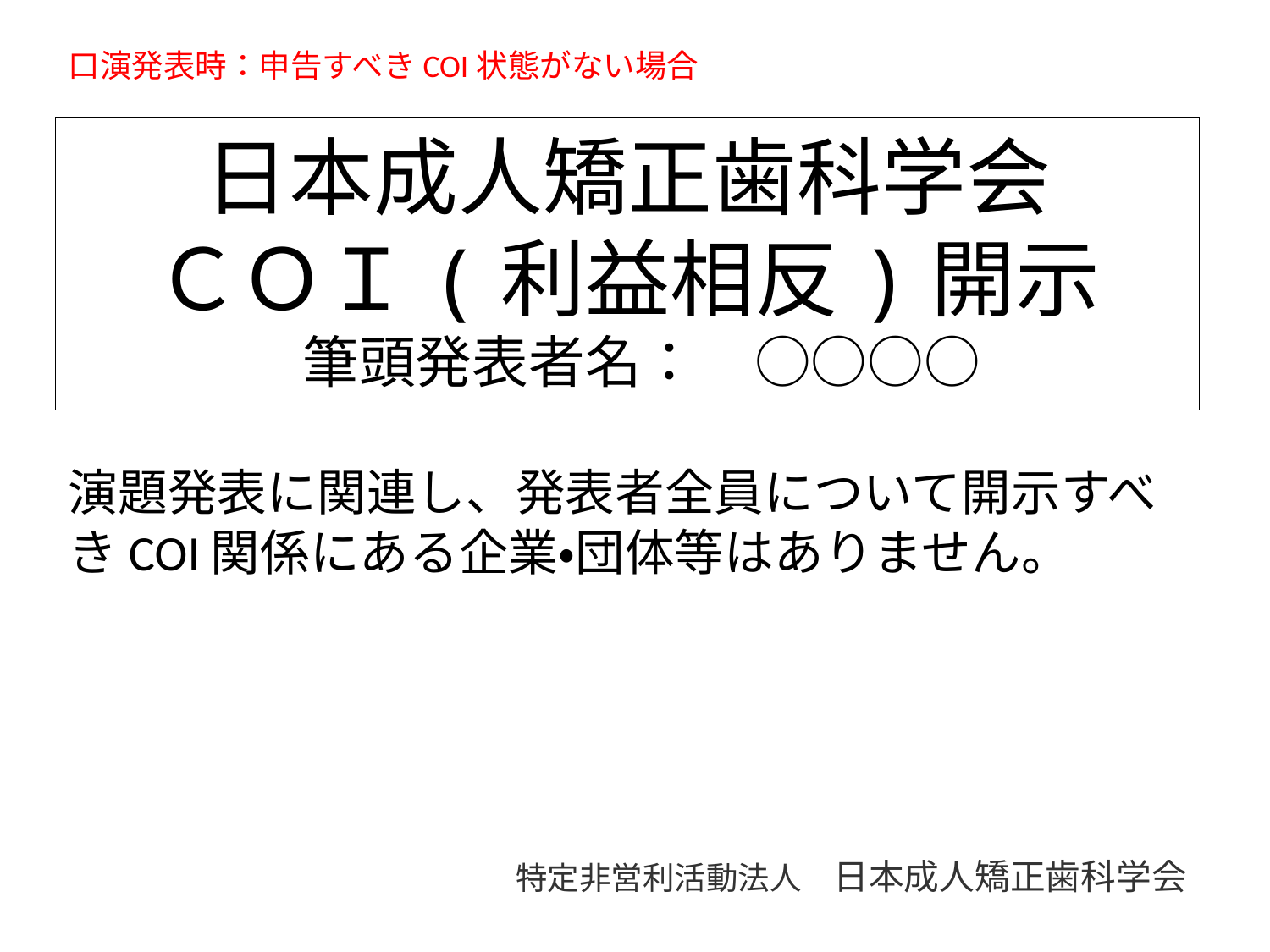

口演発表時：申告すべきCOI状態がない場合
日本成人矯正歯科学会
ＣＯＩ(利益相反)開示
　筆頭発表者名：　○○○○
演題発表に関連し、発表者全員について開示すべきCOI関係にある企業・団体等はありません。
# 特定非営利活動法人　日本成人矯正歯科学会